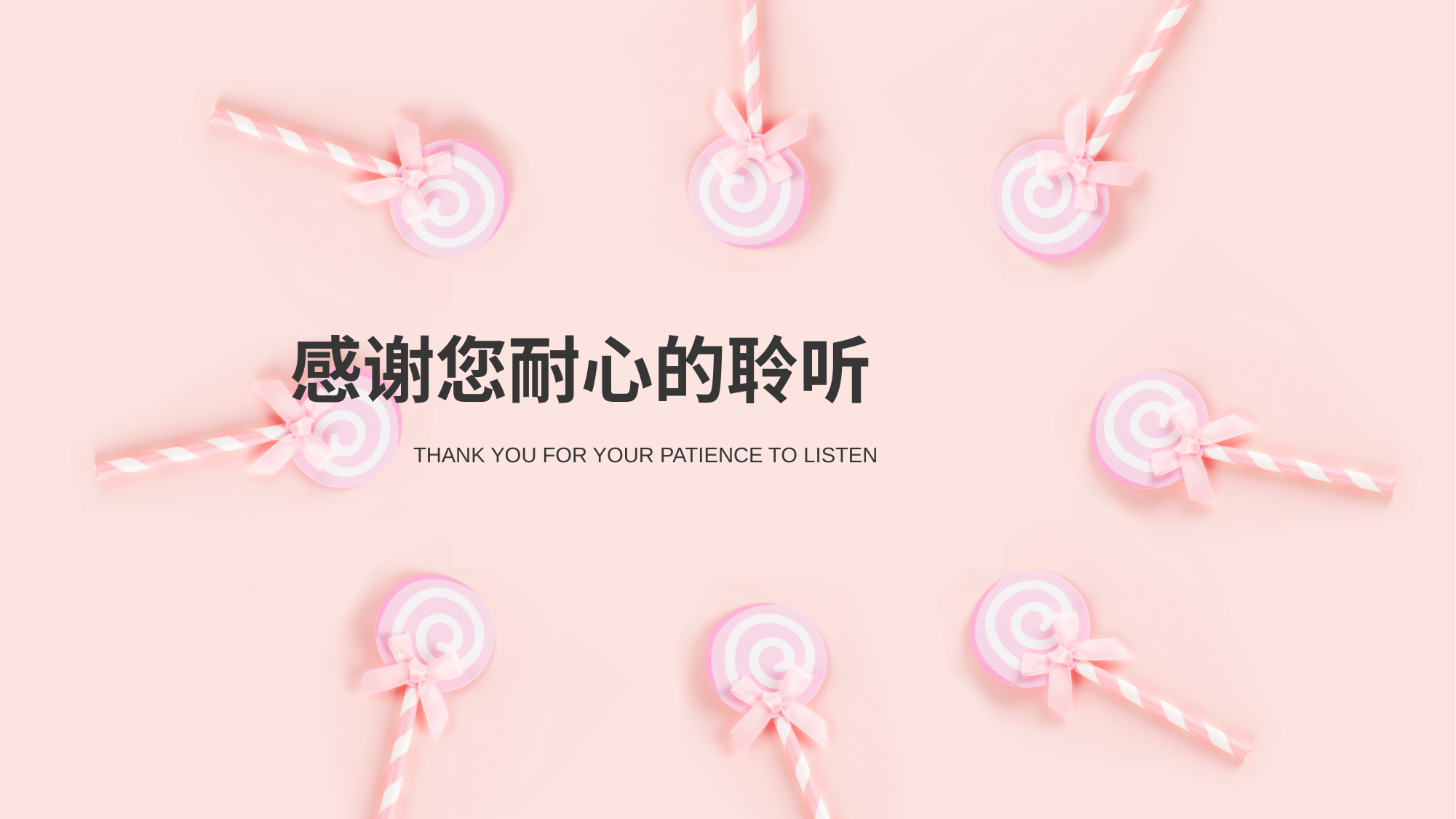

感谢您耐心的聆听
THANK YOU FOR YOUR PATIENCE TO LISTEN